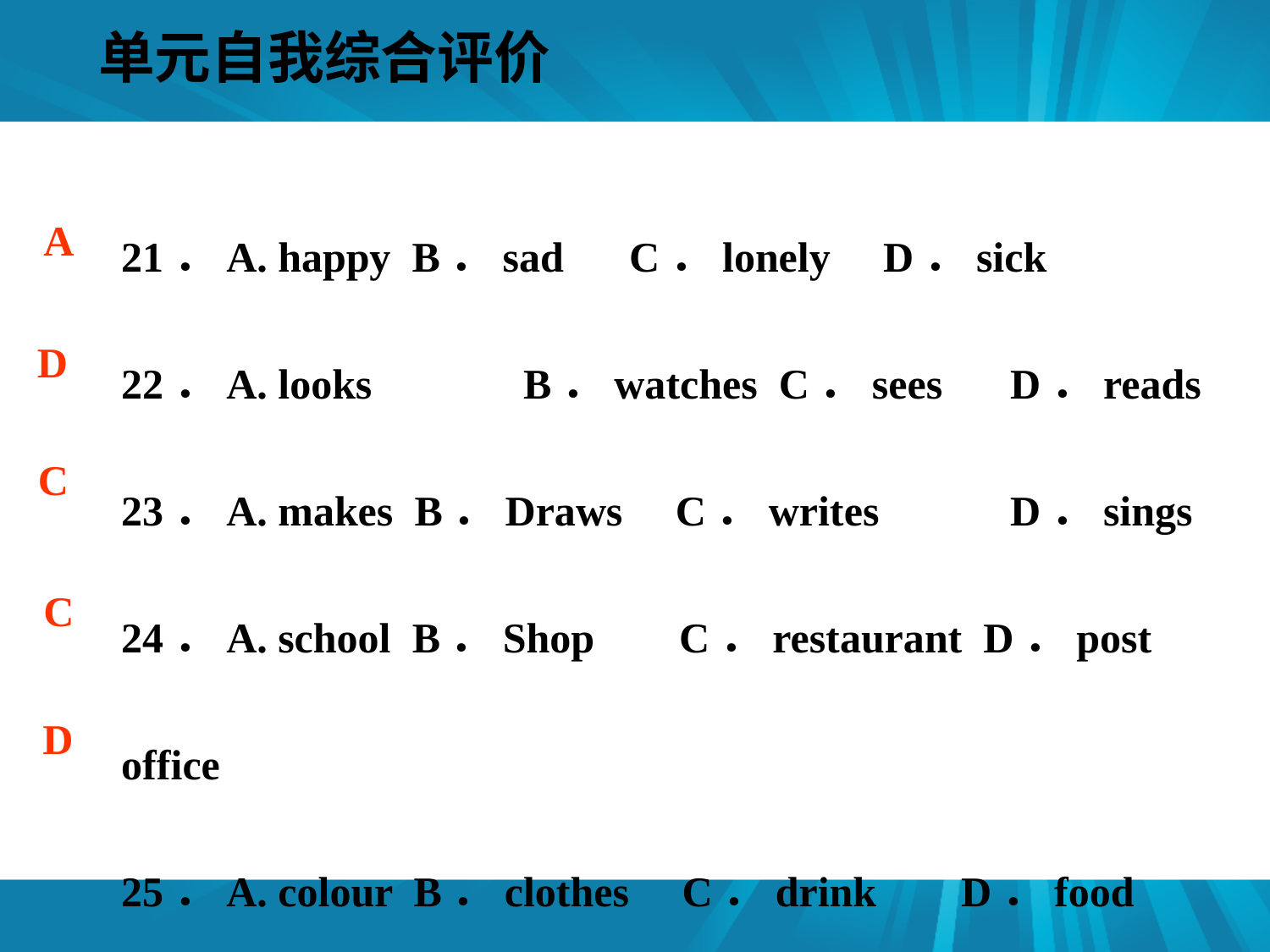

单元自我综合评价
#
21．A. happy  B．sad  	C．lonely  	D．sick
22．A. looks  	  B．watches  C．sees  	D．reads
23．A. makes  B．Draws     C．writes  	D．sings
24．A. school  B．Shop        C．restaurant  D．post office
25．A. colour  B．clothes     C．drink        D．food
A
D
C
C
D